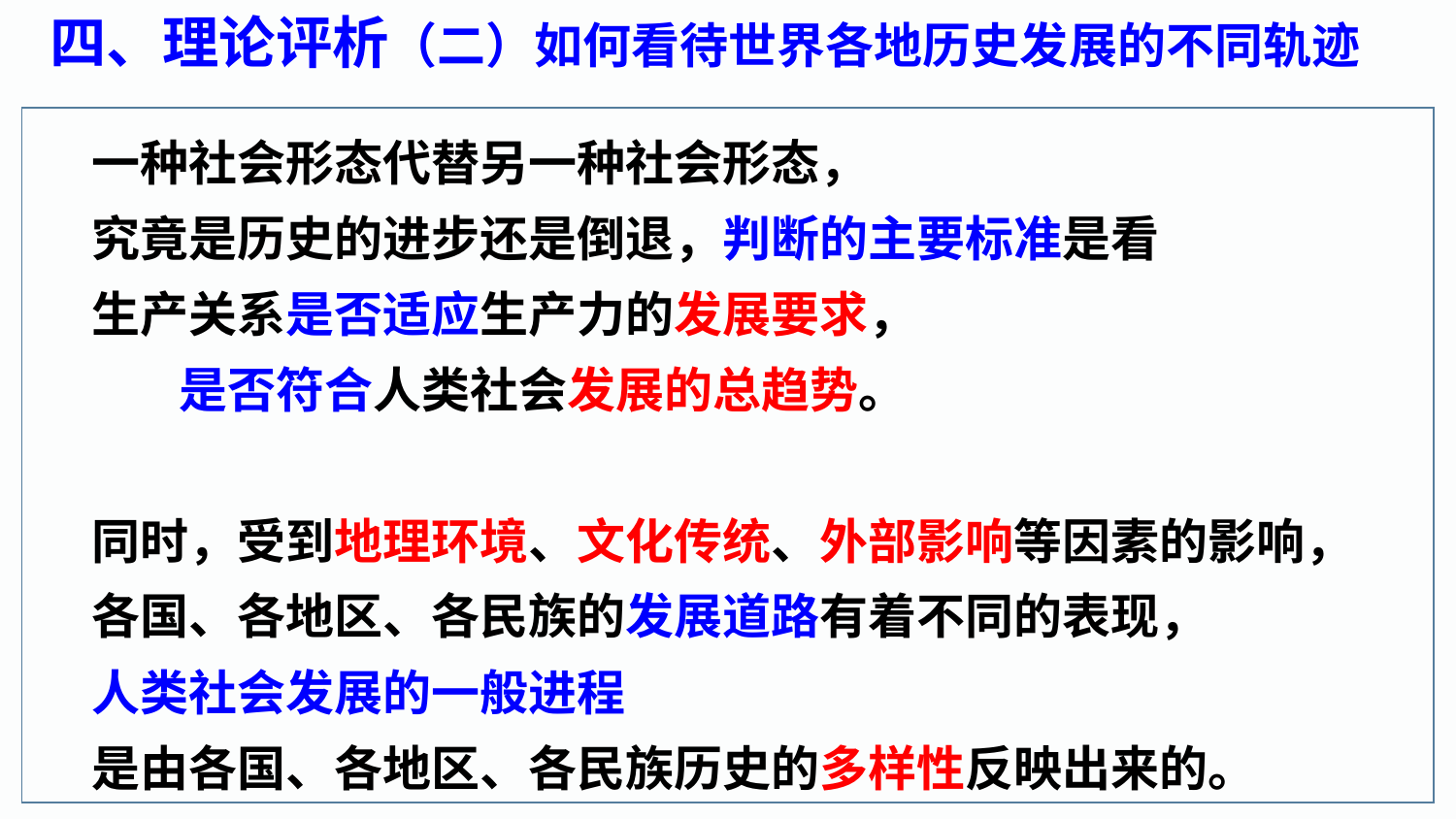

四、理论评析（二）如何看待世界各地历史发展的不同轨迹
    一种社会形态代替另一种社会形态，
    究竟是历史的进步还是倒退，判断的主要标准是看
    生产关系是否适应生产力的发展要求，
            是否符合人类社会发展的总趋势。

    同时，受到地理环境、文化传统、外部影响等因素的影响，
    各国、各地区、各民族的发展道路有着不同的表现，
    人类社会发展的一般进程
    是由各国、各地区、各民族历史的多样性反映出来的。